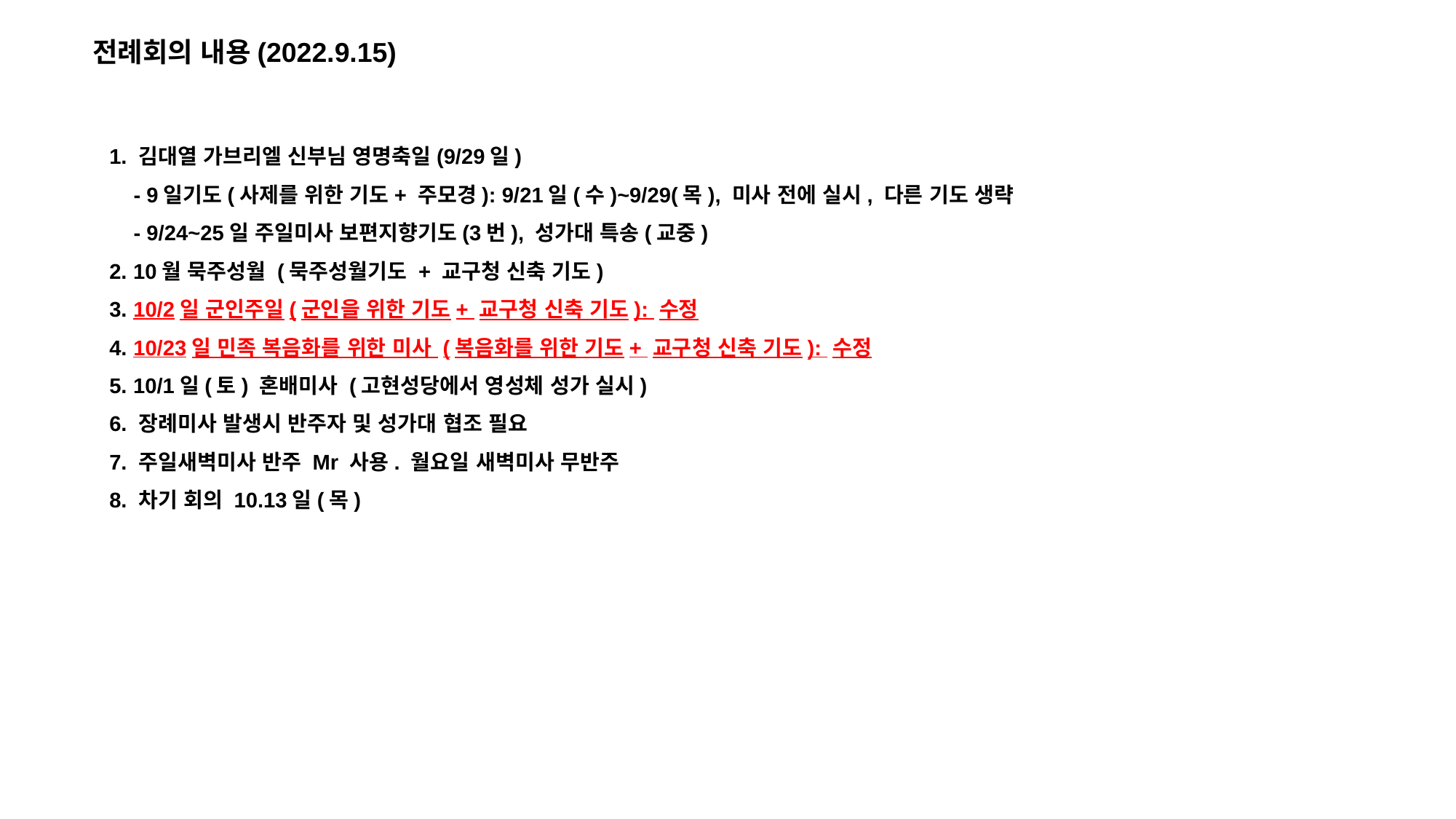

# 전례회의 내용(2022.9.15)
1. 김대열 가브리엘 신부님 영명축일(9/29일)
    - 9일기도(사제를 위한 기도+ 주모경): 9/21일(수)~9/29(목), 미사 전에 실시, 다른 기도 생략
    - 9/24~25일 주일미사 보편지향기도(3번), 성가대 특송(교중)
2. 10월 묵주성월 (묵주성월기도 + 교구청 신축 기도)
3. 10/2일 군인주일(군인을 위한 기도+ 교구청 신축 기도): 수정
4. 10/23일 민족 복음화를 위한 미사 (복음화를 위한 기도+ 교구청 신축 기도): 수정
5. 10/1일(토) 혼배미사 (고현성당에서 영성체 성가 실시)
6. 장례미사 발생시 반주자 및 성가대 협조 필요
7. 주일새벽미사 반주 Mr 사용. 월요일 새벽미사 무반주
8. 차기 회의 10.13일(목)